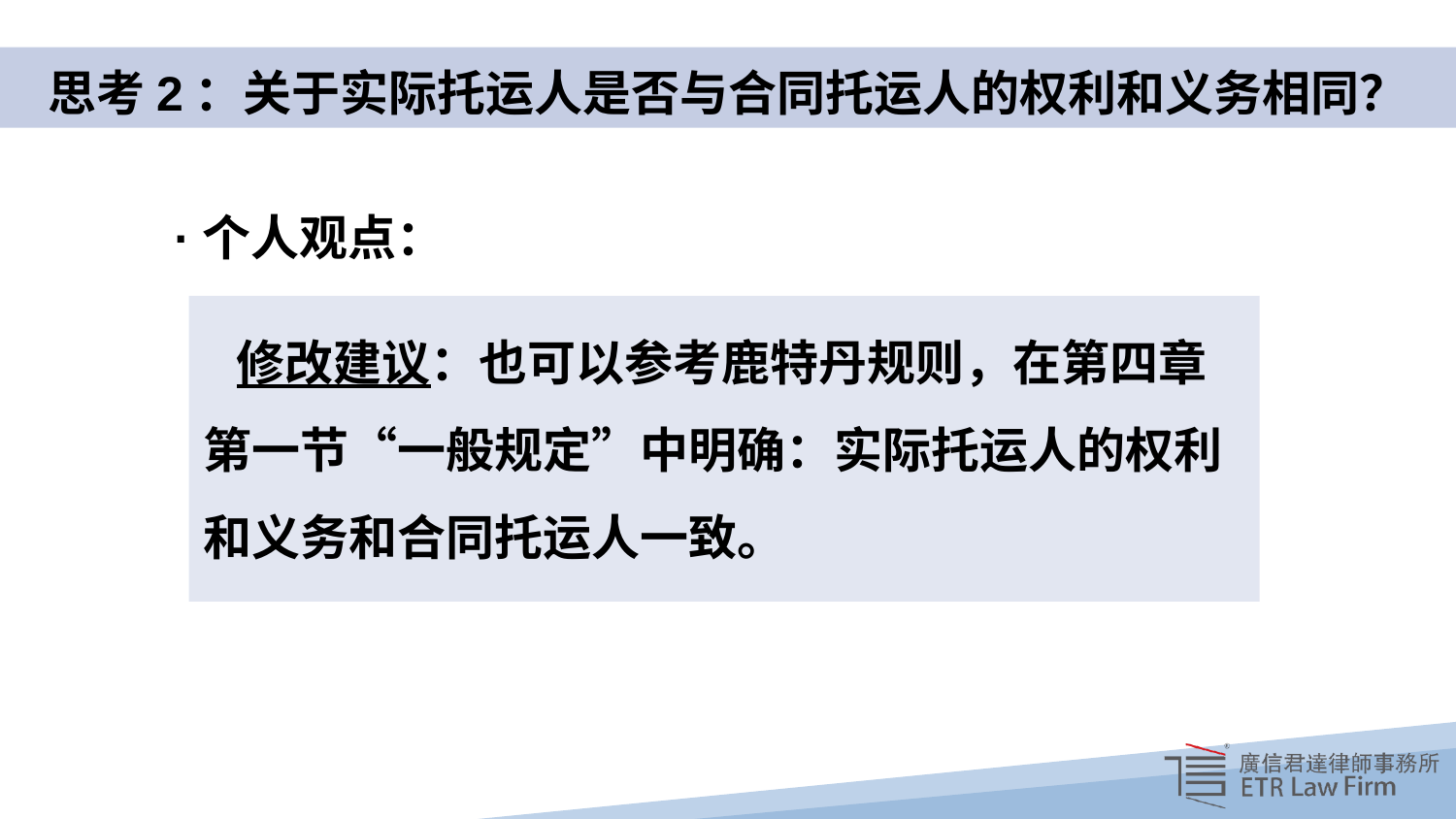

思考2：关于实际托运人是否与合同托运人的权利和义务相同？
·个人观点：

  修改建议：也可以参考鹿特丹规则，在第四章第一节“一般规定”中明确：实际托运人的权利和义务和合同托运人一致。